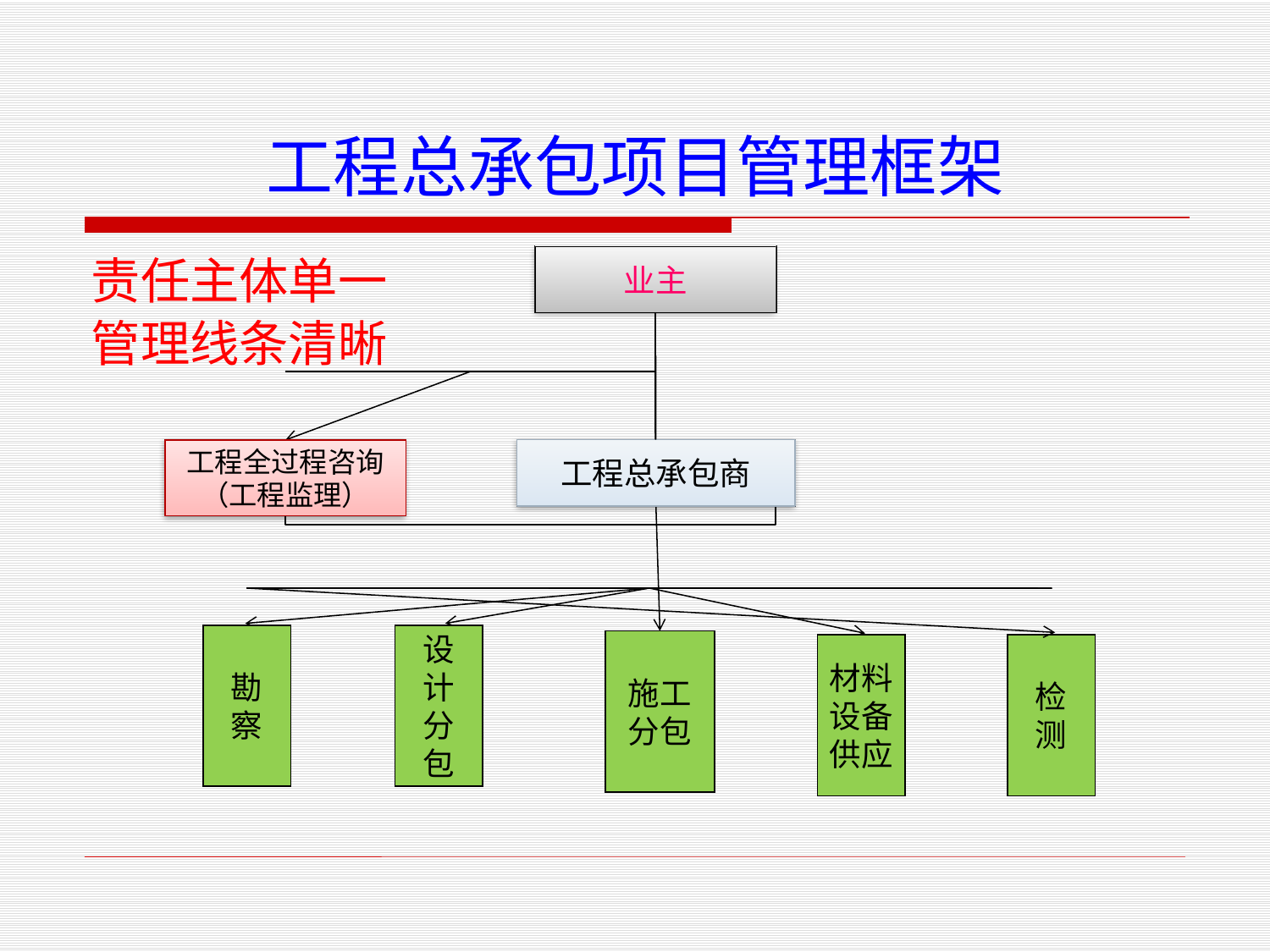

# 工程总承包项目管理框架
责任主体单一
管理线条清晰
业主

工程总承包商
项目监理

设
计
施
工
供
应
商
试
运
行
培
训
业主

工程总承包商
项目监理

设
计
施
工
供
应
商
试
运
行
培
训
业主

工程总承包商
工程全过程咨询
（工程监理）

勘
察
设
计
分
包
施工
分包
材料
设备
供应
检
测